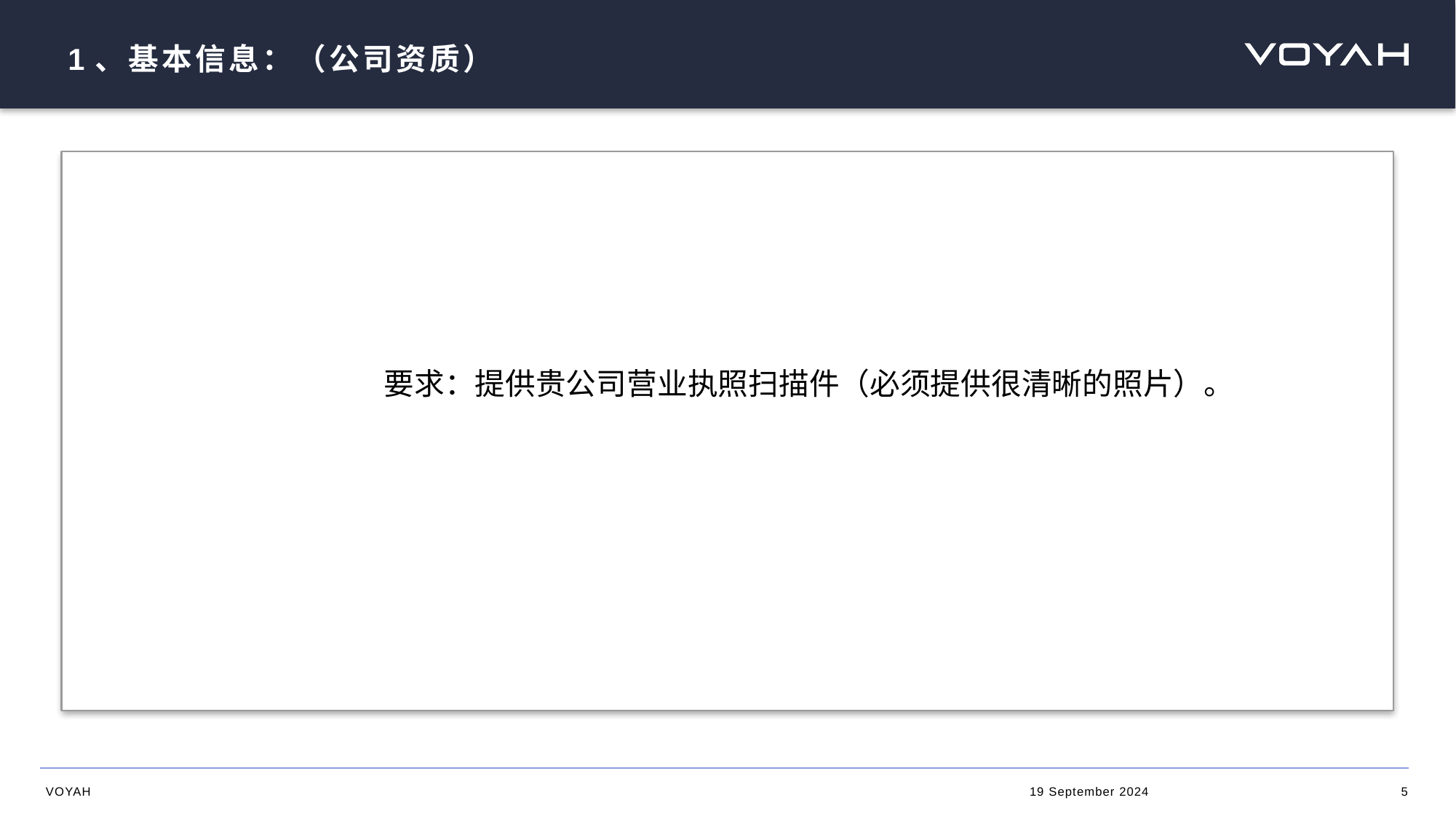

# 1、基本信息：（公司资质）

要求：提供贵公司营业执照扫描件（必须提供很清晰的照片）。